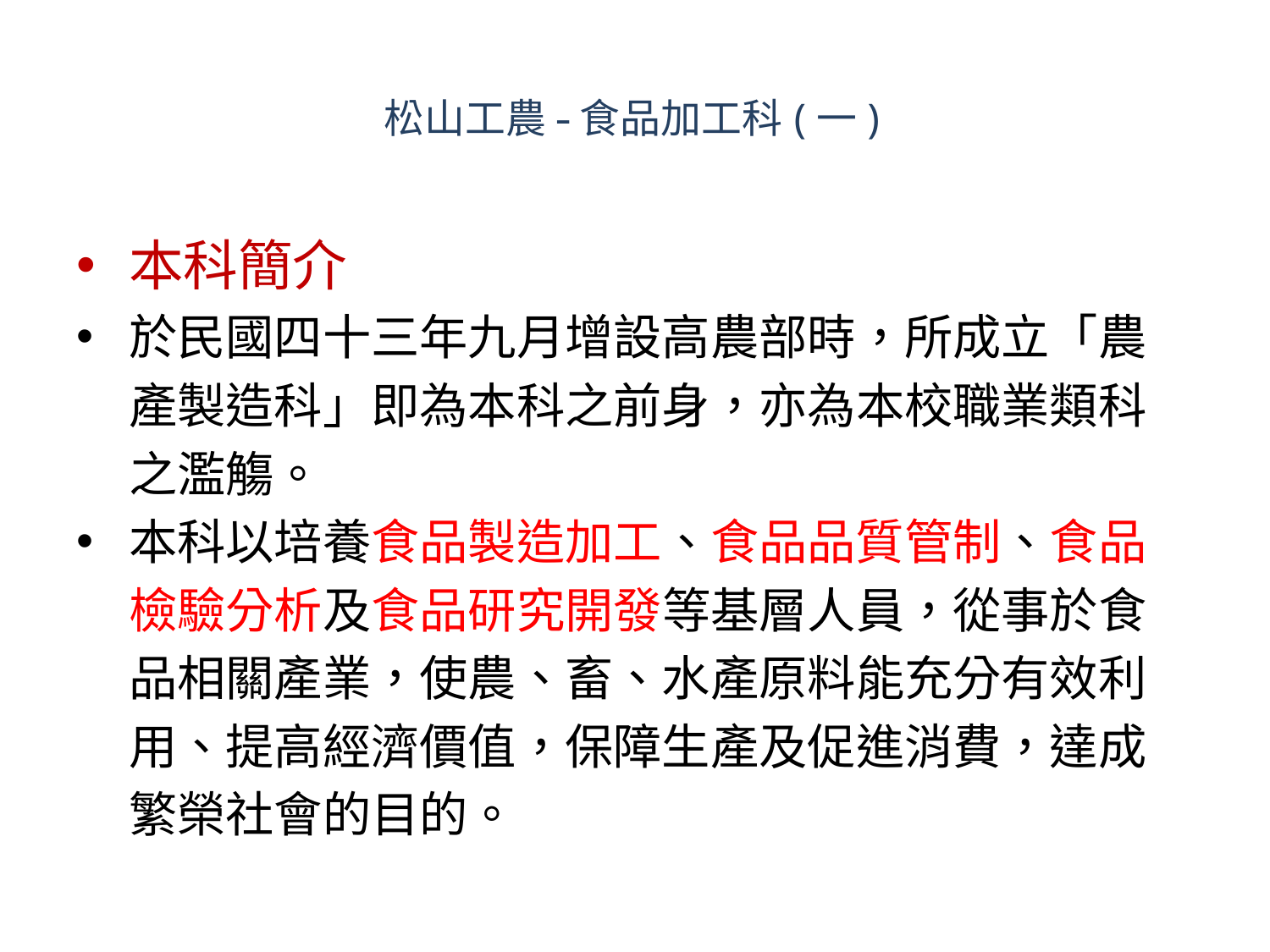

# 松山工農-食品加工科(一)
本科簡介
於民國四十三年九月增設高農部時，所成立「農產製造科」即為本科之前身，亦為本校職業類科之濫觴。
本科以培養食品製造加工、食品品質管制、食品檢驗分析及食品研究開發等基層人員，從事於食品相關產業，使農、畜、水產原料能充分有效利用、提高經濟價值，保障生產及促進消費，達成繁榮社會的目的。